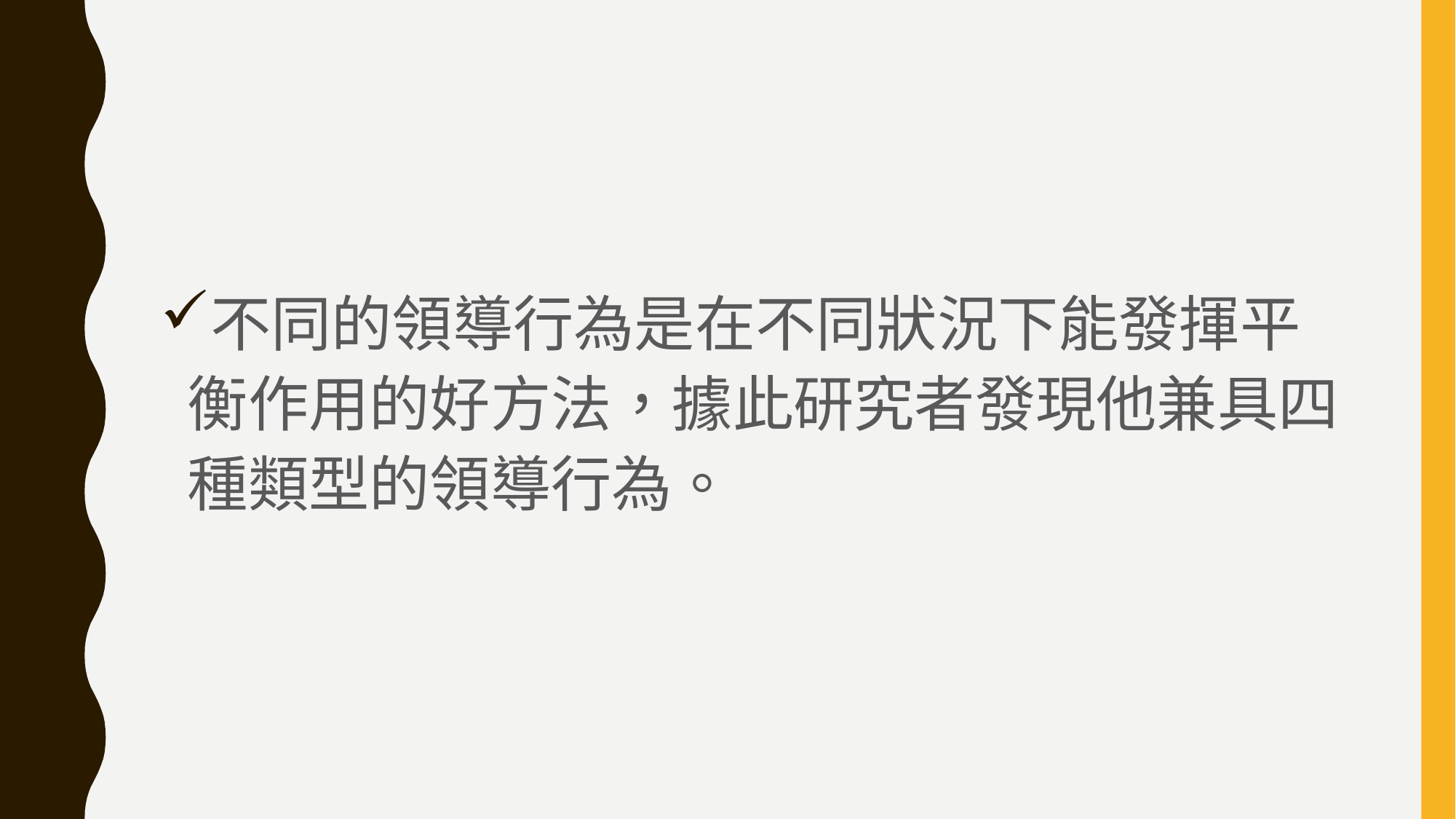

不同的領導行為是在不同狀況下能發揮平衡作用的好方法，據此研究者發現他兼具四種類型的領導行為。